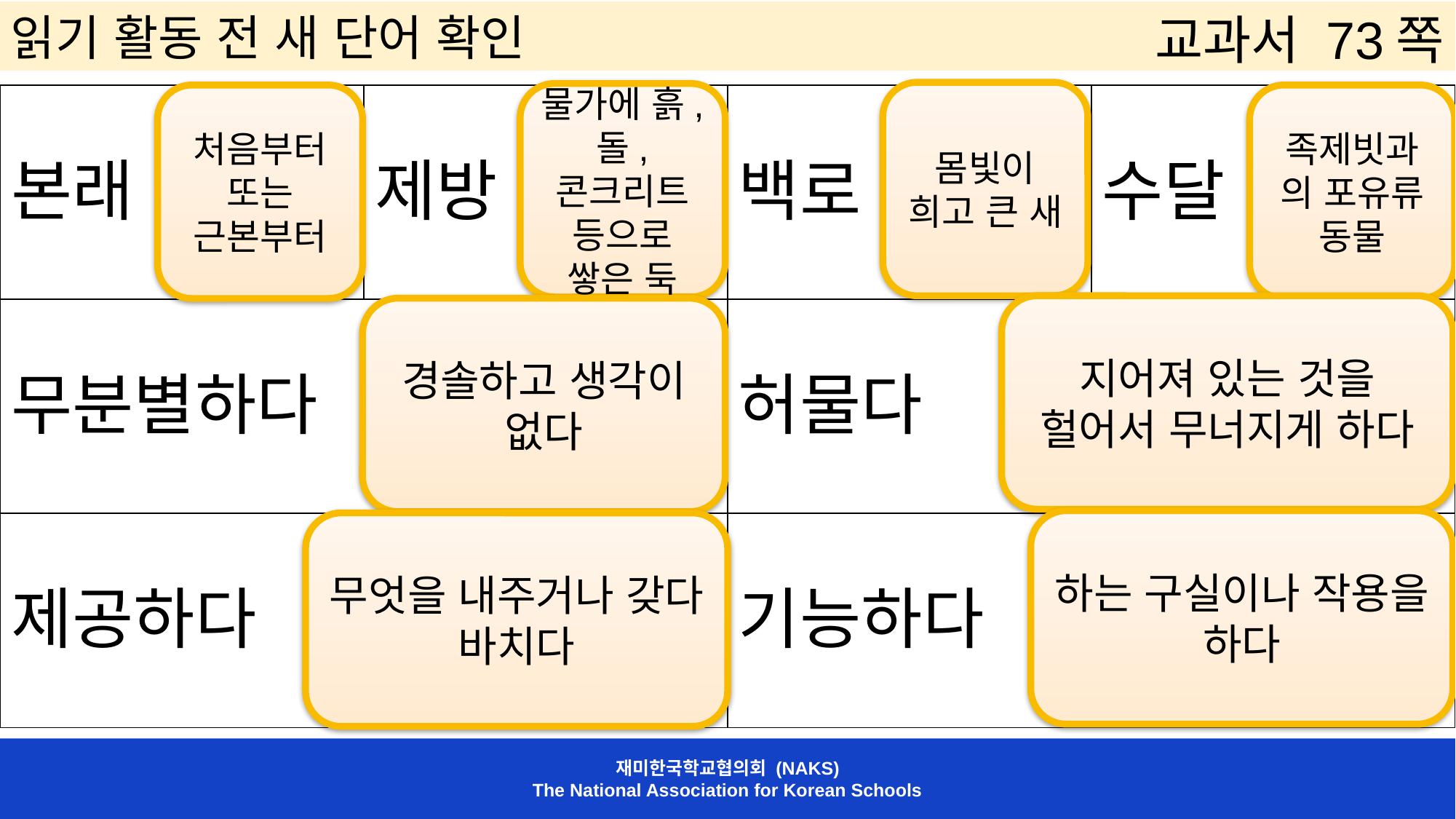

읽기 활동 전 새 단어 확인
교과서 73쪽
몸빛이 희고 큰 새
물가에 흙, 돌, 콘크리트 등으로 쌓은 둑
| 본래 | 제방 | 백로 | 수달 |
| --- | --- | --- | --- |
| 무분별하다 |  | 허물다 |  |
| 제공하다 |  | 기능하다 |  |
처음부터 또는 근본부터
족제빗과의 포유류 동물
지어져 있는 것을 헐어서 무너지게 하다
경솔하고 생각이 없다
하는 구실이나 작용을 하다
무엇을 내주거나 갖다 바치다
재미한국학교협의회 (NAKS)
The National Association for Korean Schools